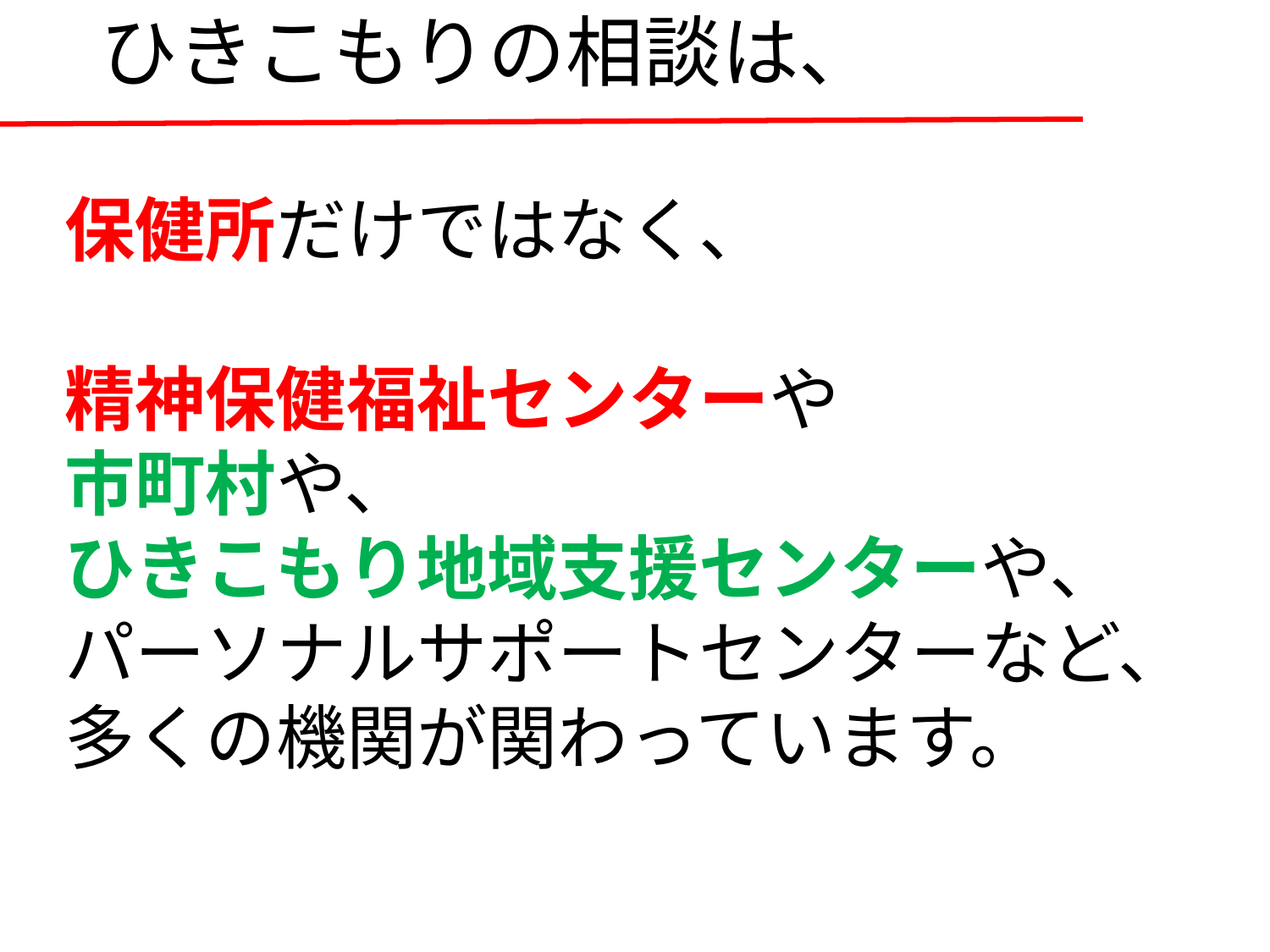

# ひきこもりの相談は、
保健所だけではなく、

精神保健福祉センターや
市町村や、
ひきこもり地域支援センターや、
パーソナルサポートセンターなど、
多くの機関が関わっています。